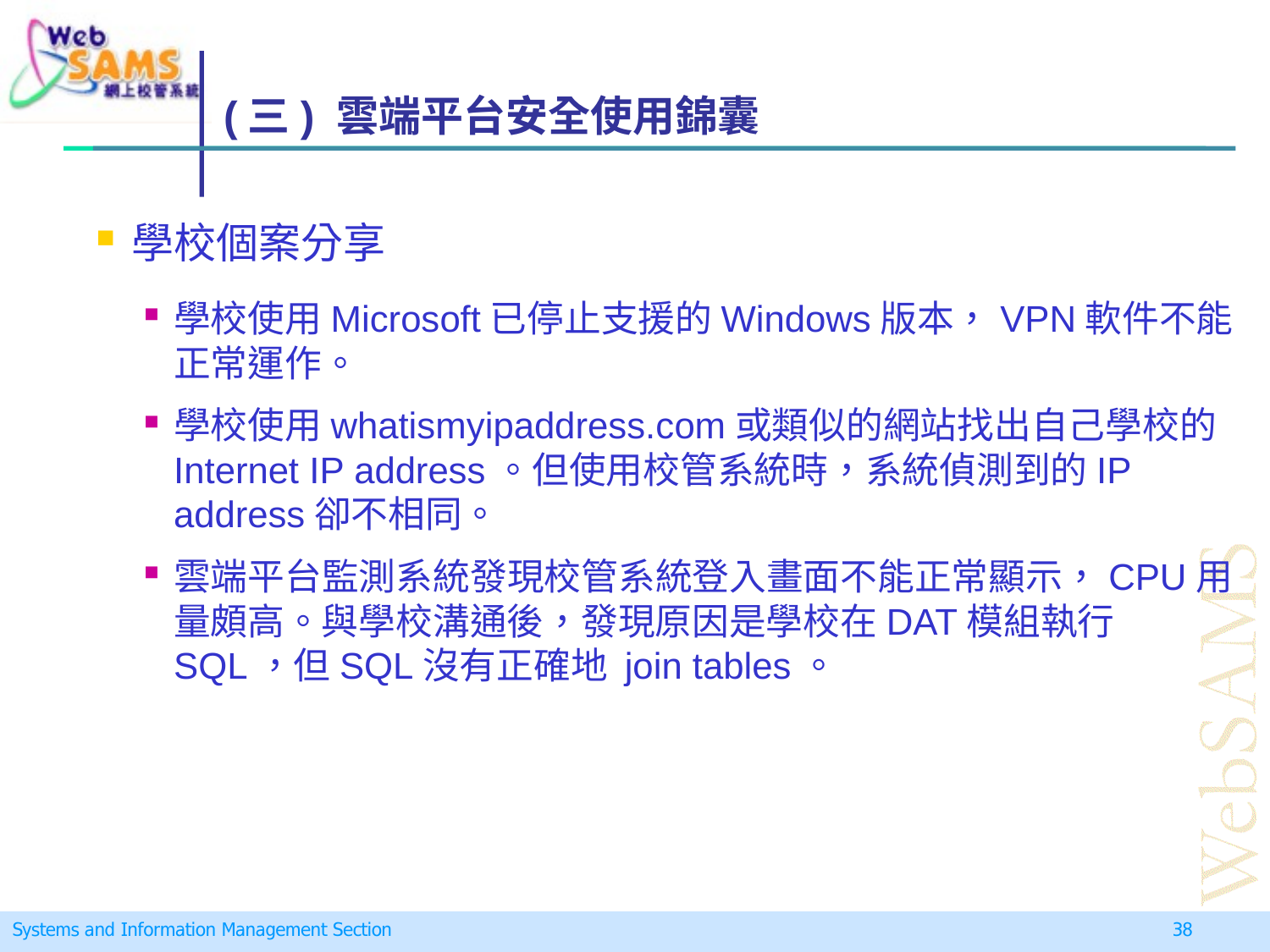

# (三) 雲端平台安全使用錦囊
學校個案分享
學校使用Microsoft已停止支援的Windows版本，VPN軟件不能正常運作。
學校使用whatismyipaddress.com或類似的網站找出自己學校的Internet IP address。但使用校管系統時，系統偵測到的IP address卻不相同。
雲端平台監測系統發現校管系統登入畫面不能正常顯示，CPU用量頗高。與學校溝通後，發現原因是學校在DAT模組執行SQL，但SQL沒有正確地 join tables。